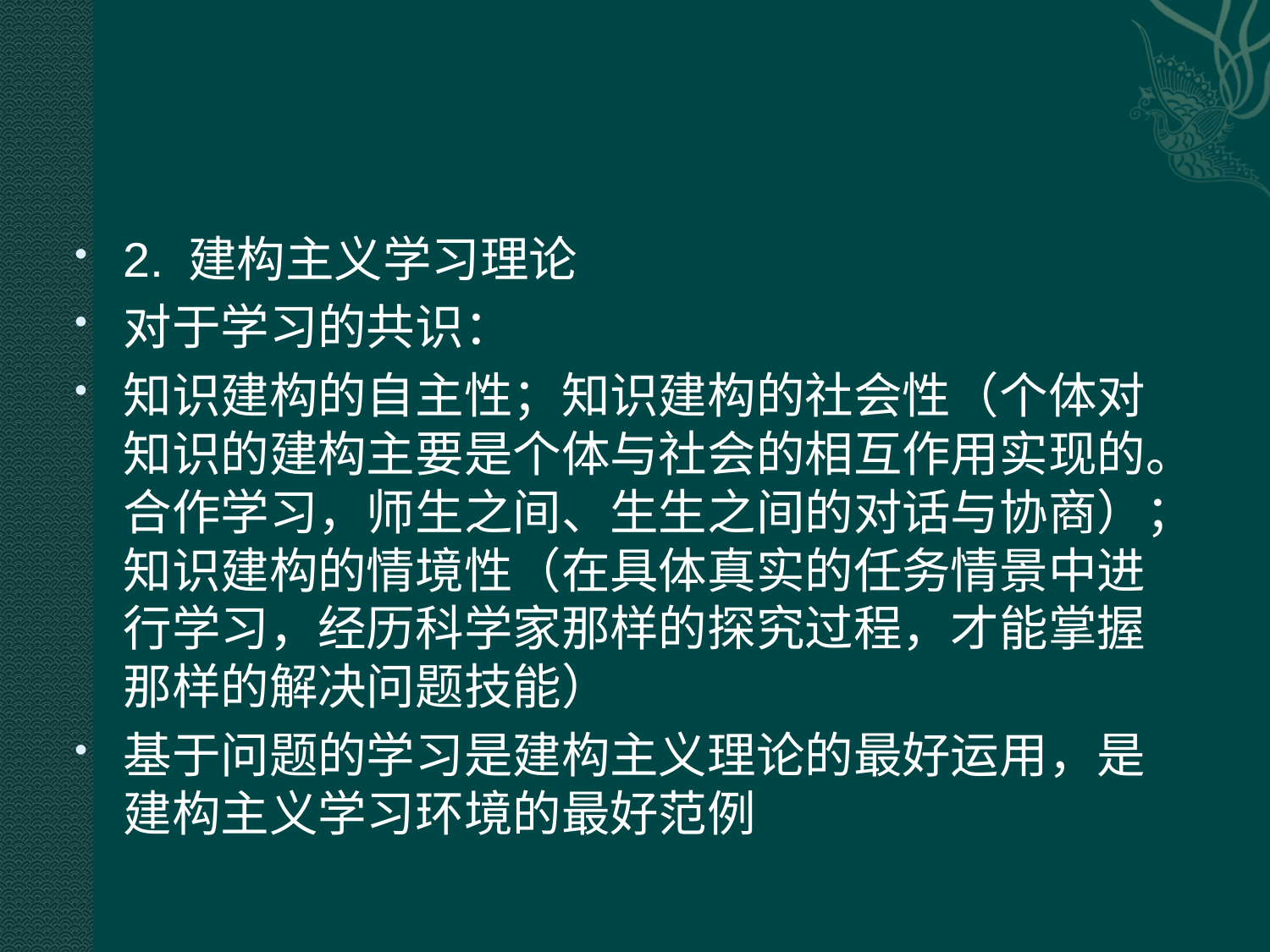

#
2. 建构主义学习理论
对于学习的共识：
知识建构的自主性；知识建构的社会性（个体对知识的建构主要是个体与社会的相互作用实现的。合作学习，师生之间、生生之间的对话与协商）；知识建构的情境性（在具体真实的任务情景中进行学习，经历科学家那样的探究过程，才能掌握那样的解决问题技能）
基于问题的学习是建构主义理论的最好运用，是建构主义学习环境的最好范例